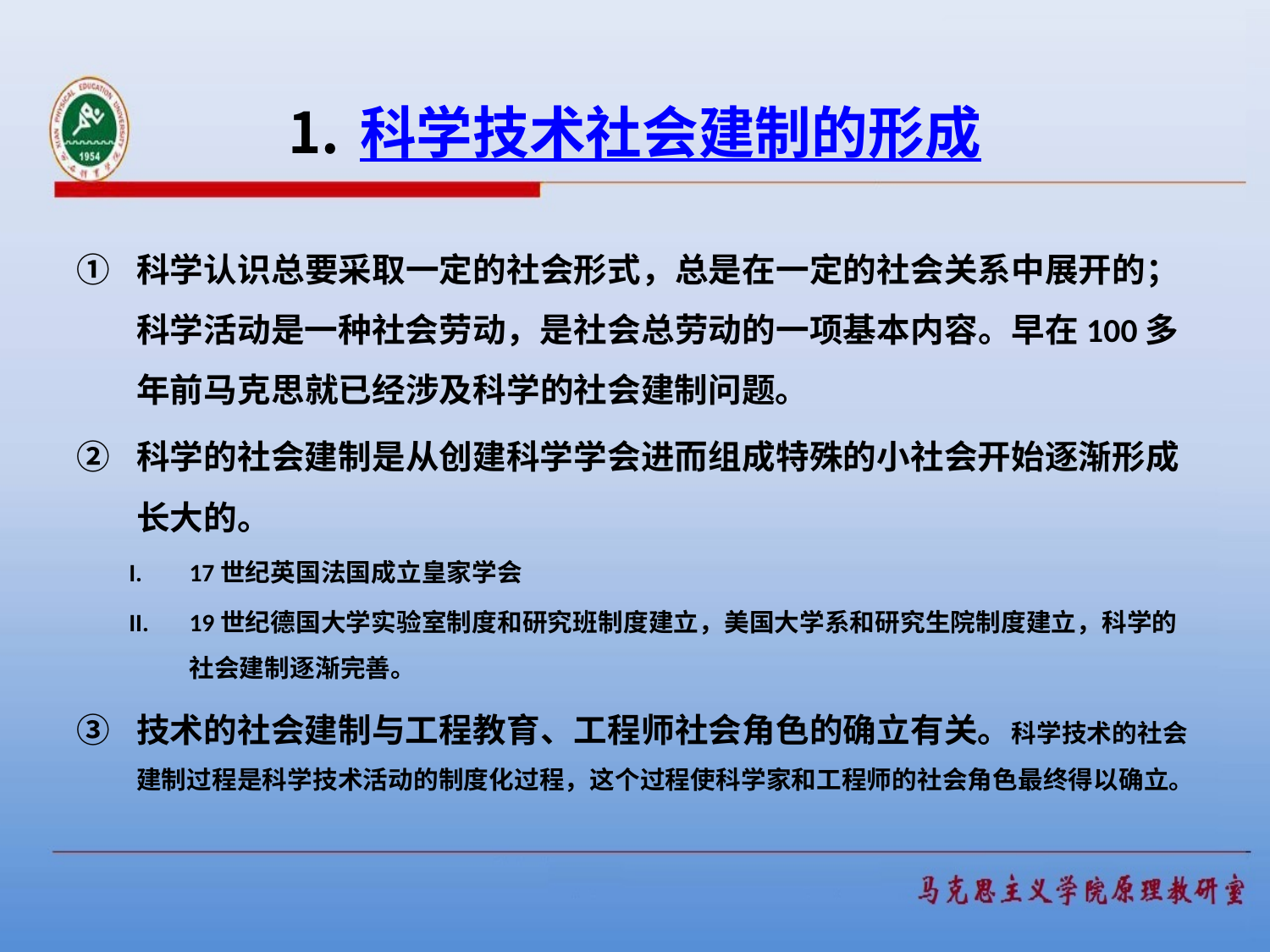

# 科学技术社会建制的形成
科学认识总要采取一定的社会形式，总是在一定的社会关系中展开的；科学活动是一种社会劳动，是社会总劳动的一项基本内容。早在100多年前马克思就已经涉及科学的社会建制问题。
科学的社会建制是从创建科学学会进而组成特殊的小社会开始逐渐形成长大的。
17世纪英国法国成立皇家学会
19世纪德国大学实验室制度和研究班制度建立，美国大学系和研究生院制度建立，科学的社会建制逐渐完善。
技术的社会建制与工程教育、工程师社会角色的确立有关。科学技术的社会建制过程是科学技术活动的制度化过程，这个过程使科学家和工程师的社会角色最终得以确立。